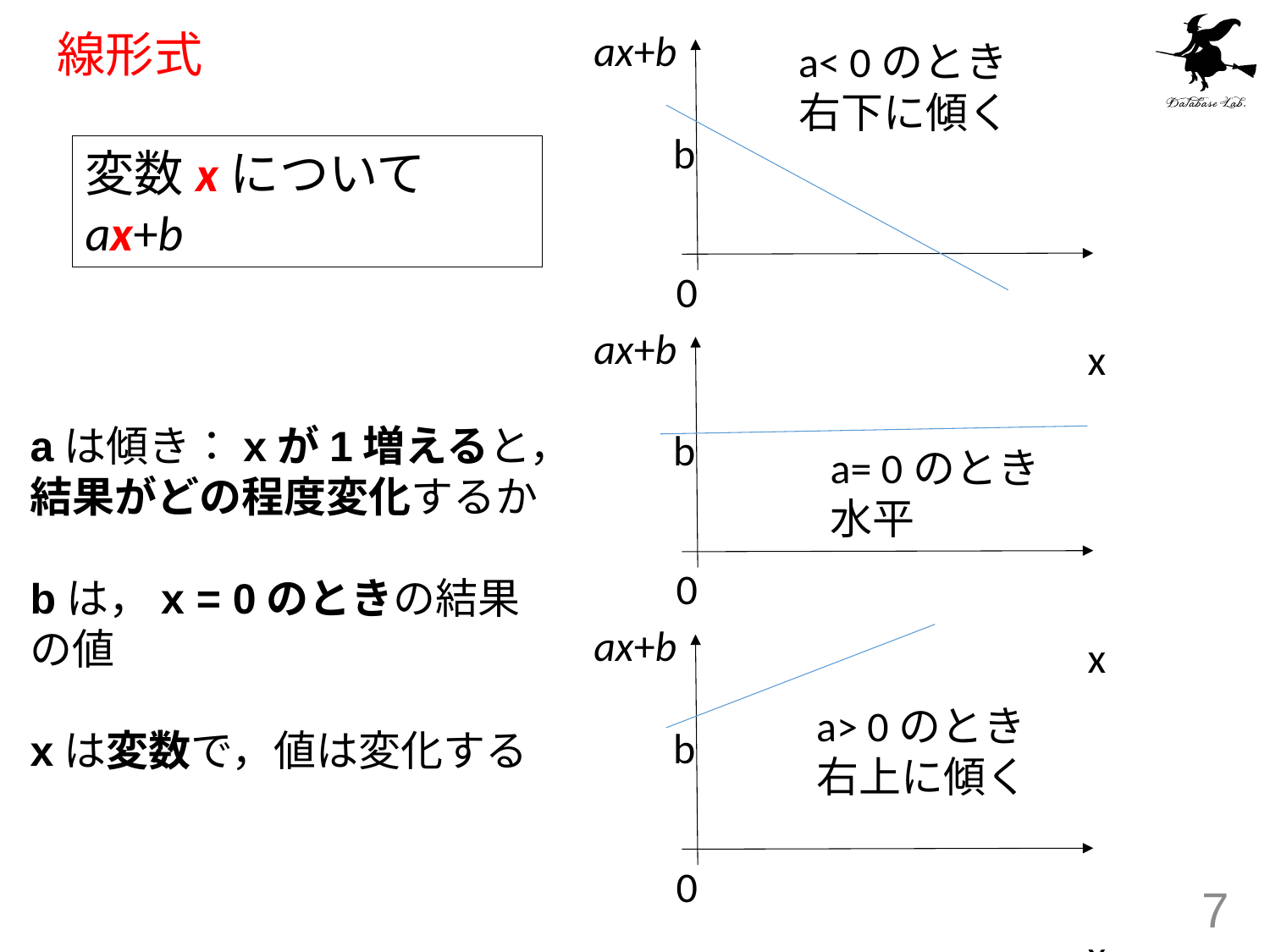

ax+b
# 線形式
a< 0のとき
右下に傾く
b
変数xについて
ax+b
0
ax+b
x
aは傾き：xが1増えると，
結果がどの程度変化するか

bは，x = 0のときの結果
の値

xは変数で，値は変化する
b
a= 0のとき
水平
0
ax+b
x
a> 0のとき
右上に傾く
b
0
7
x